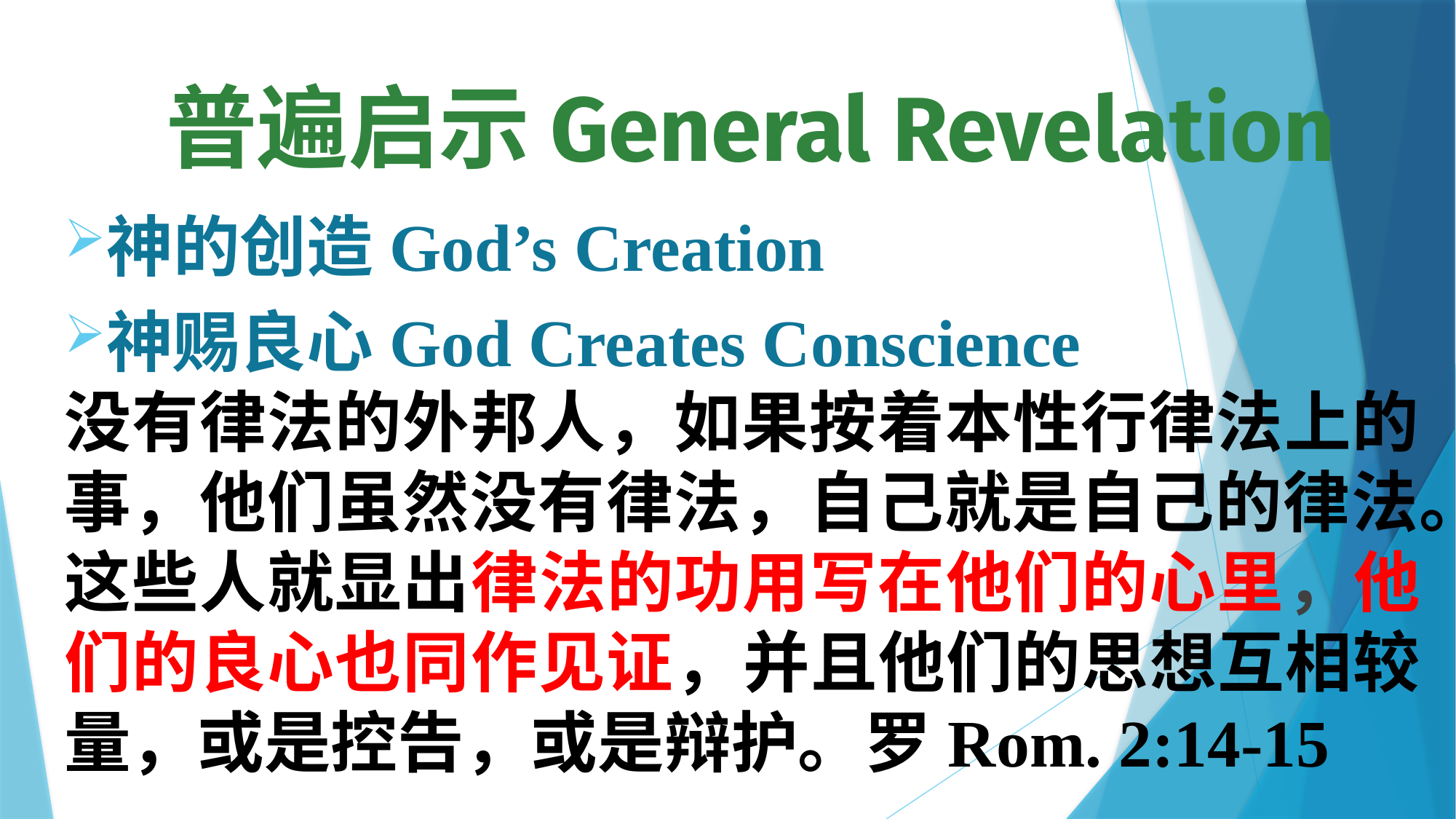

# 普遍启示General Revelation
神的创造God’s Creation
神赐良心God Creates Conscience
没有律法的外邦人，如果按着本性行律法上的事，他们虽然没有律法，自己就是自己的律法。这些人就显出律法的功用写在他们的心里，他们的良心也同作见证，并且他们的思想互相较量，或是控告，或是辩护。罗Rom. 2:14-15